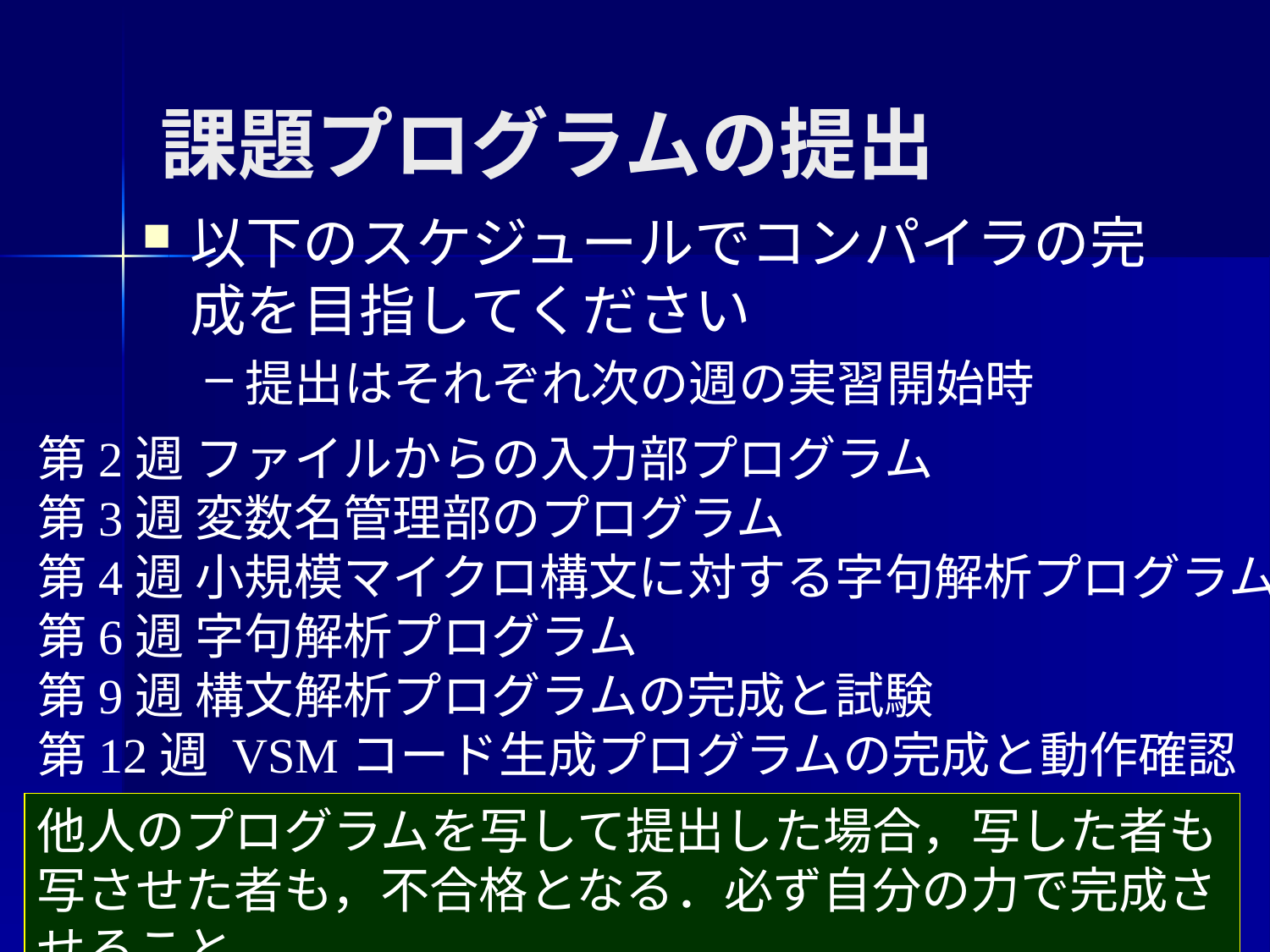

# 課題プログラムの提出
以下のスケジュールでコンパイラの完成を目指してください
提出はそれぞれ次の週の実習開始時
第2週 ファイルからの入力部プログラム
第3週 変数名管理部のプログラム
第4週 小規模マイクロ構文に対する字句解析プログラム
第6週 字句解析プログラム
第9週 構文解析プログラムの完成と試験
第12週 VSMコード生成プログラムの完成と動作確認
他人のプログラムを写して提出した場合，写した者も写させた者も，不合格となる．必ず自分の力で完成させること．